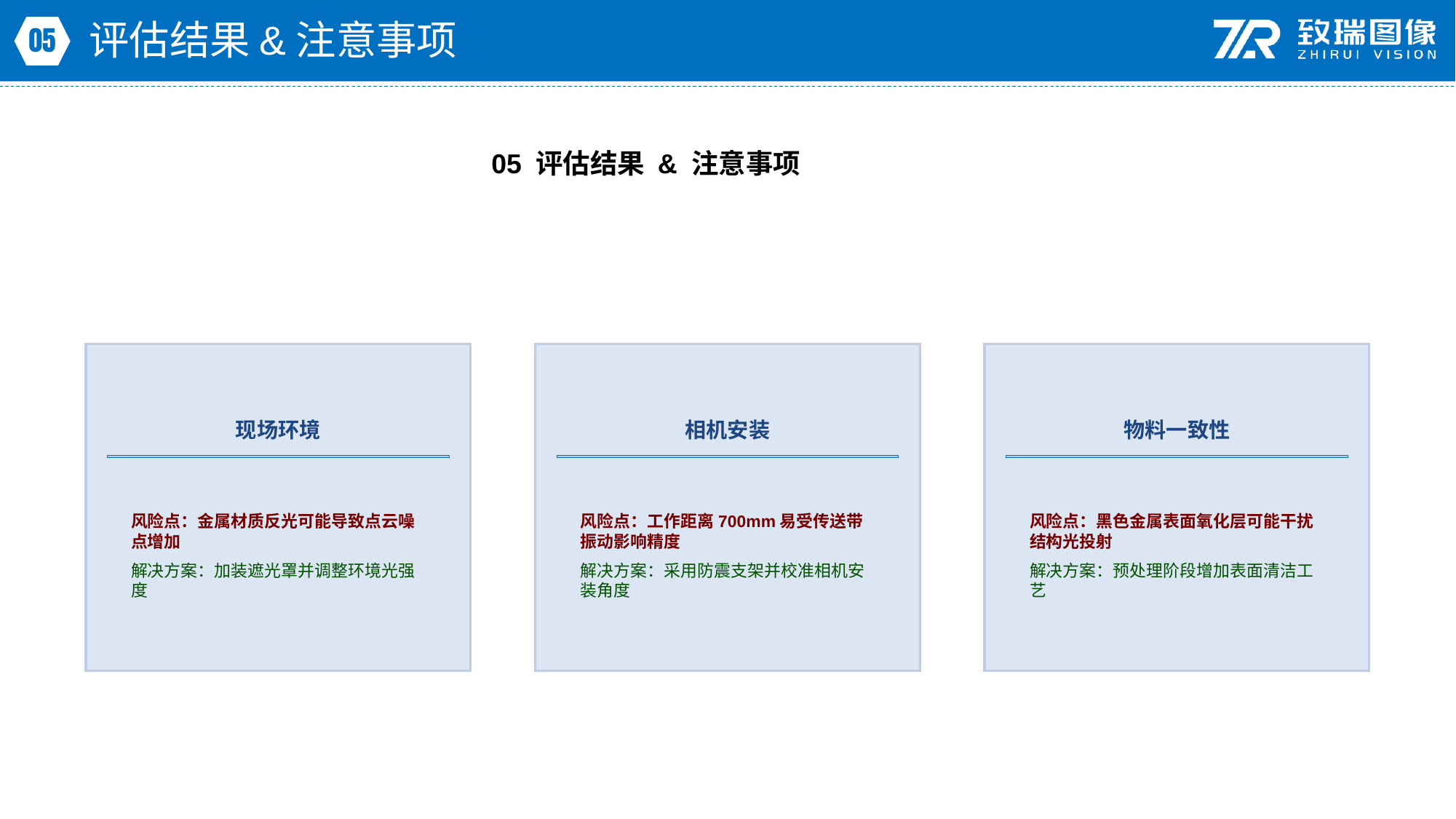

评估结果&注意事项
05

05 评估结果 & 注意事项

现场环境

相机安装

物料一致性

风险点：金属材质反光可能导致点云噪点增加
解决方案：加装遮光罩并调整环境光强度

风险点：工作距离700mm易受传送带振动影响精度
解决方案：采用防震支架并校准相机安装角度

风险点：黑色金属表面氧化层可能干扰结构光投射
解决方案：预处理阶段增加表面清洁工艺